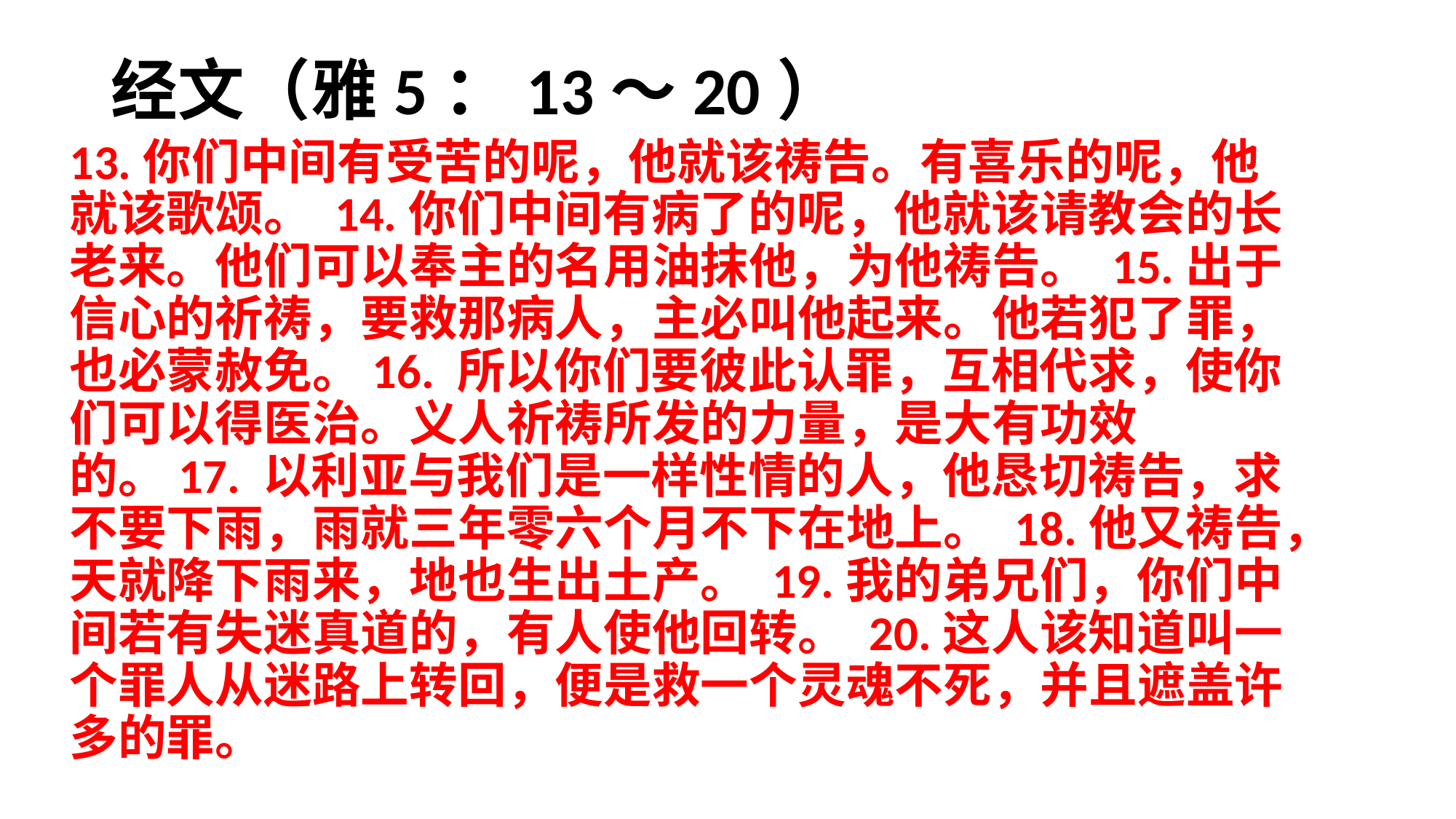

# 经文（雅5：13～20）
13.你们中间有受苦的呢，他就该祷告。有喜乐的呢，他就该歌颂。 14.你们中间有病了的呢，他就该请教会的长老来。他们可以奉主的名用油抹他，为他祷告。 15.出于信心的祈祷，要救那病人，主必叫他起来。他若犯了罪，也必蒙赦免。16. 所以你们要彼此认罪，互相代求，使你们可以得医治。义人祈祷所发的力量，是大有功效的。17. 以利亚与我们是一样性情的人，他恳切祷告，求不要下雨，雨就三年零六个月不下在地上。 18.他又祷告，天就降下雨来，地也生出土产。 19.我的弟兄们，你们中间若有失迷真道的，有人使他回转。 20.这人该知道叫一个罪人从迷路上转回，便是救一个灵魂不死，并且遮盖许多的罪。